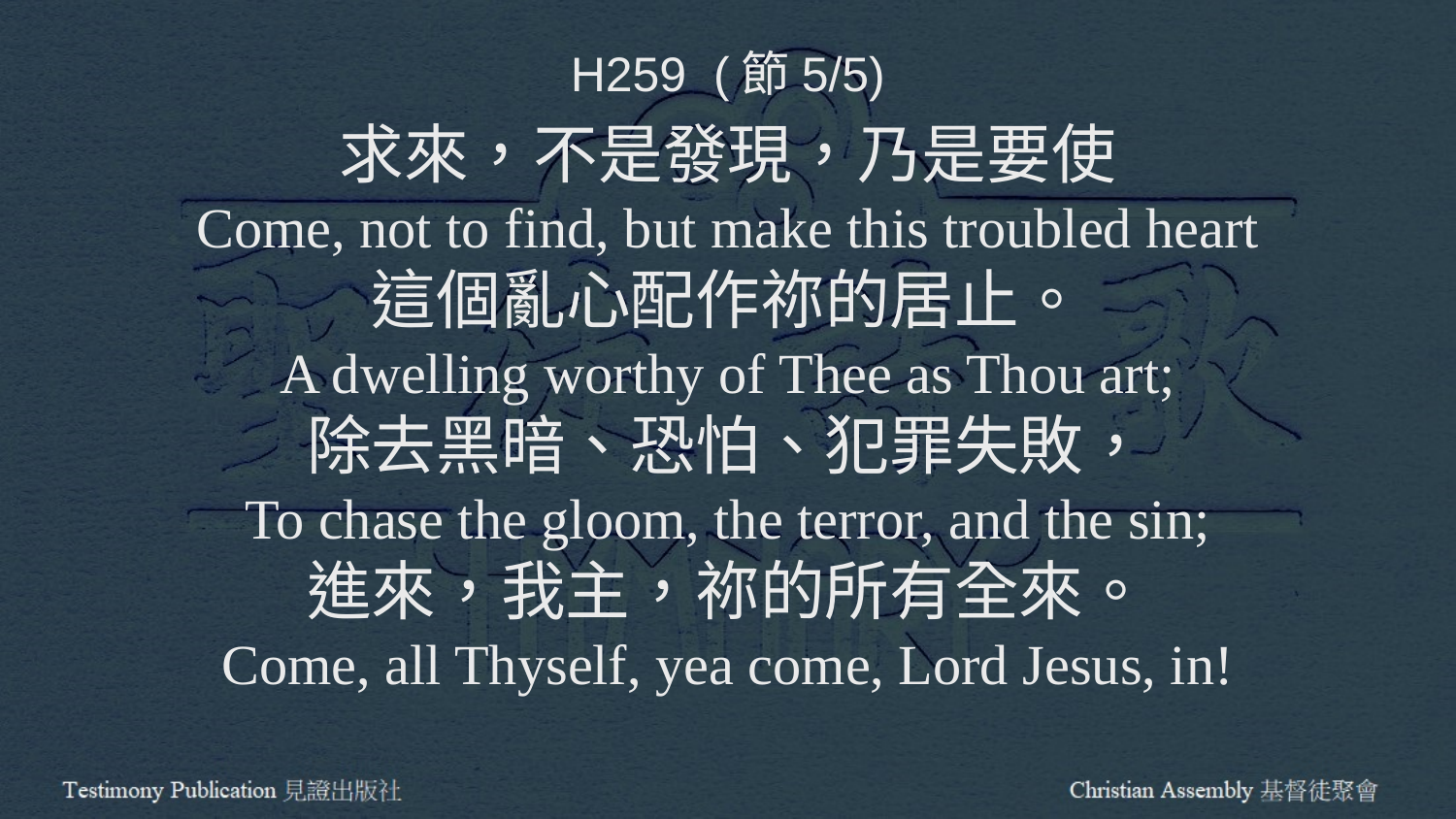

H259  (節5/5)
求來，不是發現，乃是要使
Come, not to find, but make this troubled heart
這個亂心配作祢的居止。
A dwelling worthy of Thee as Thou art;
除去黑暗、恐怕、犯罪失敗，
To chase the gloom, the terror, and the sin;
進來，我主，祢的所有全來。
Come, all Thyself, yea come, Lord Jesus, in!